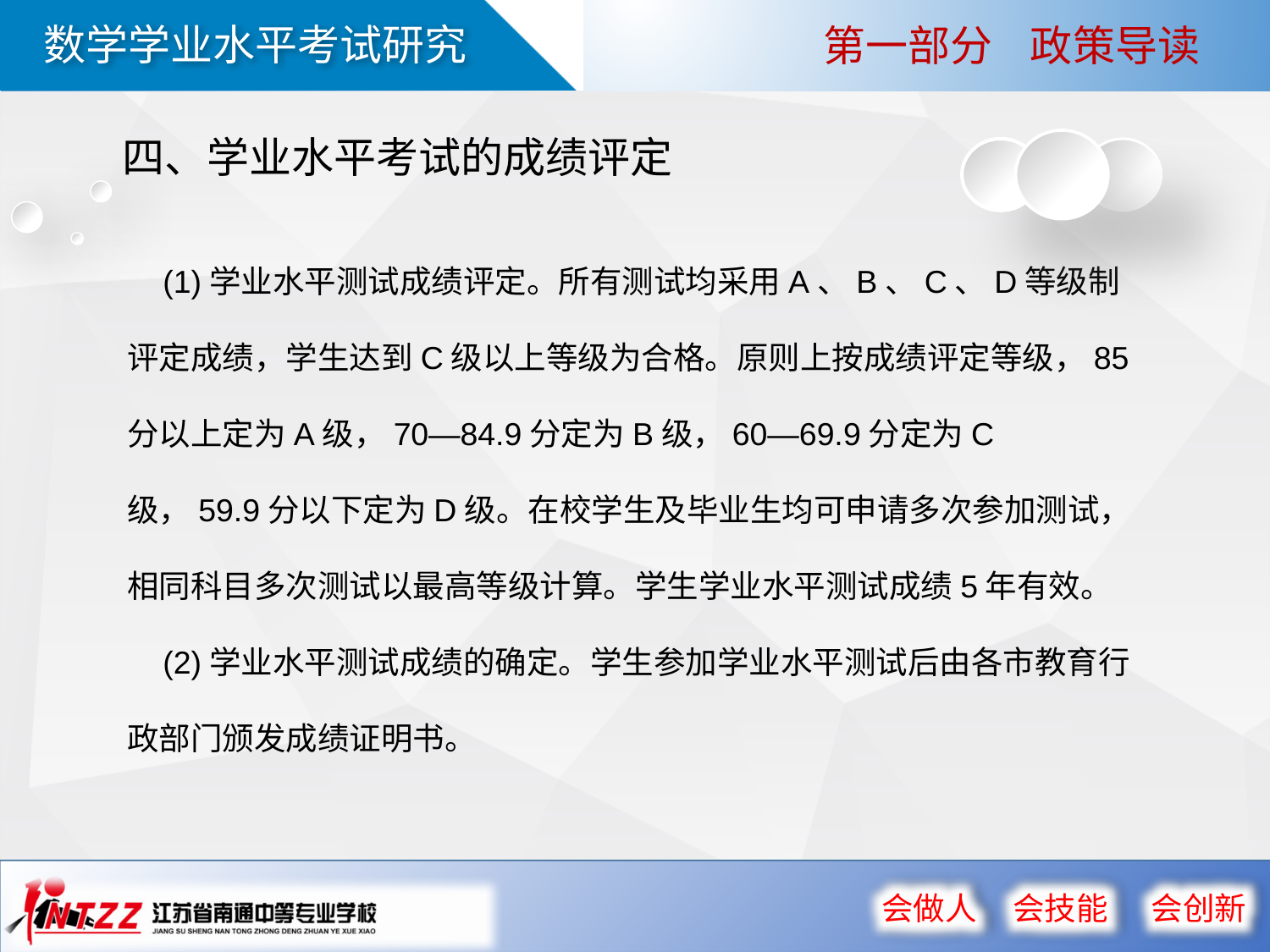

第一部分    政策导读
四、学业水平考试的成绩评定

    (1)学业水平测试成绩评定。所有测试均采用A、B、C、D等级制评定成绩，学生达到C级以上等级为合格。原则上按成绩评定等级，85分以上定为A级，70—84.9分定为B级，60—69.9分定为C级，59.9分以下定为D级。在校学生及毕业生均可申请多次参加测试，相同科目多次测试以最高等级计算。学生学业水平测试成绩5年有效。
    (2)学业水平测试成绩的确定。学生参加学业水平测试后由各市教育行政部门颁发成绩证明书。